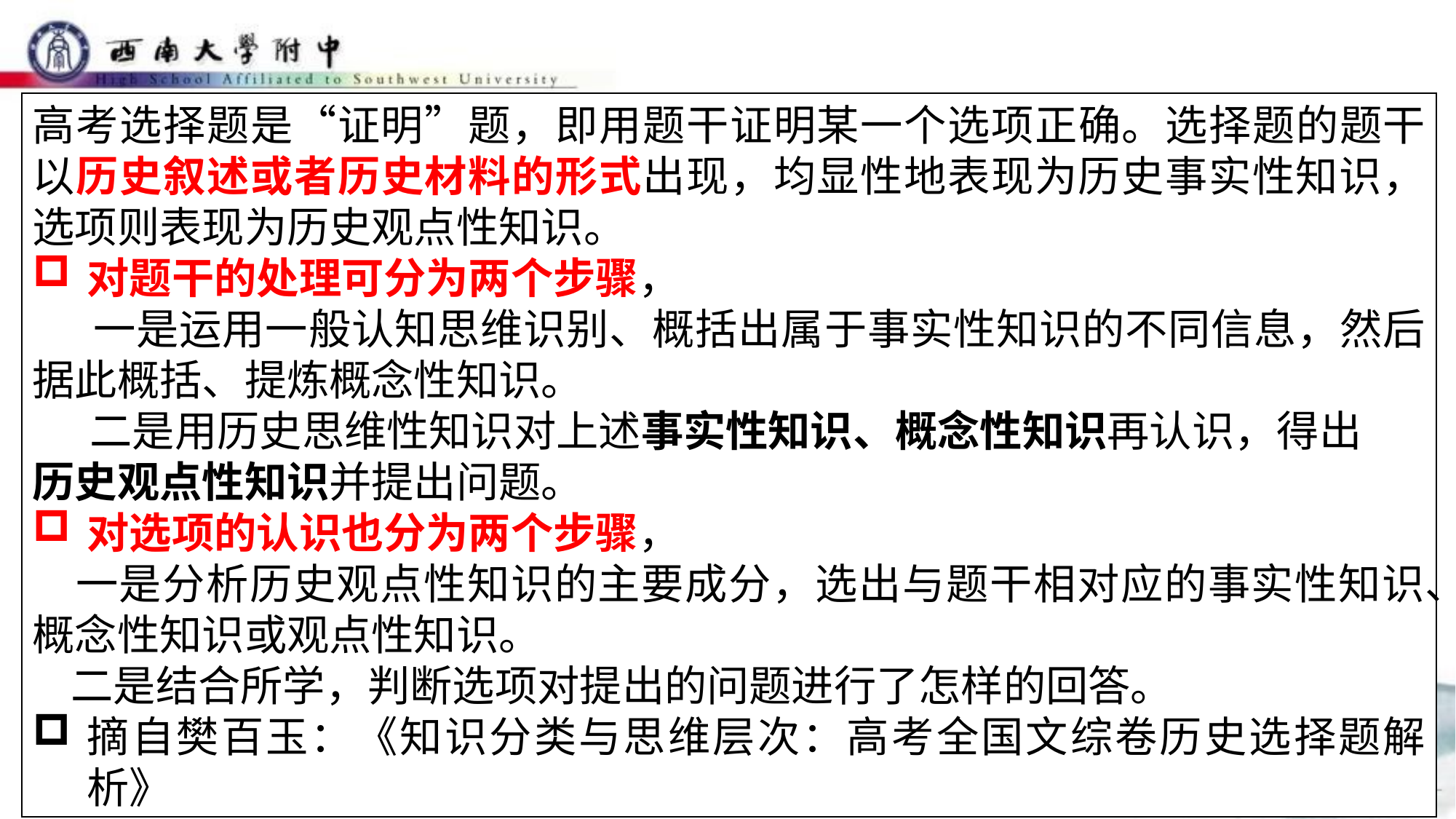

高考选择题是“证明”题，即用题干证明某一个选项正确。选择题的题干以历史叙述或者历史材料的形式出现，均显性地表现为历史事实性知识，选项则表现为历史观点性知识。
对题干的处理可分为两个步骤，
     一是运用一般认知思维识别、概括出属于事实性知识的不同信息，然后据此概括、提炼概念性知识。
     二是用历史思维性知识对上述事实性知识、概念性知识再认识，得出
历史观点性知识并提出问题。
对选项的认识也分为两个步骤，
   一是分析历史观点性知识的主要成分，选出与题干相对应的事实性知识、概念性知识或观点性知识。
   二是结合所学，判断选项对提出的问题进行了怎样的回答。
摘自樊百玉：《知识分类与思维层次：高考全国文综卷历史选择题解析》